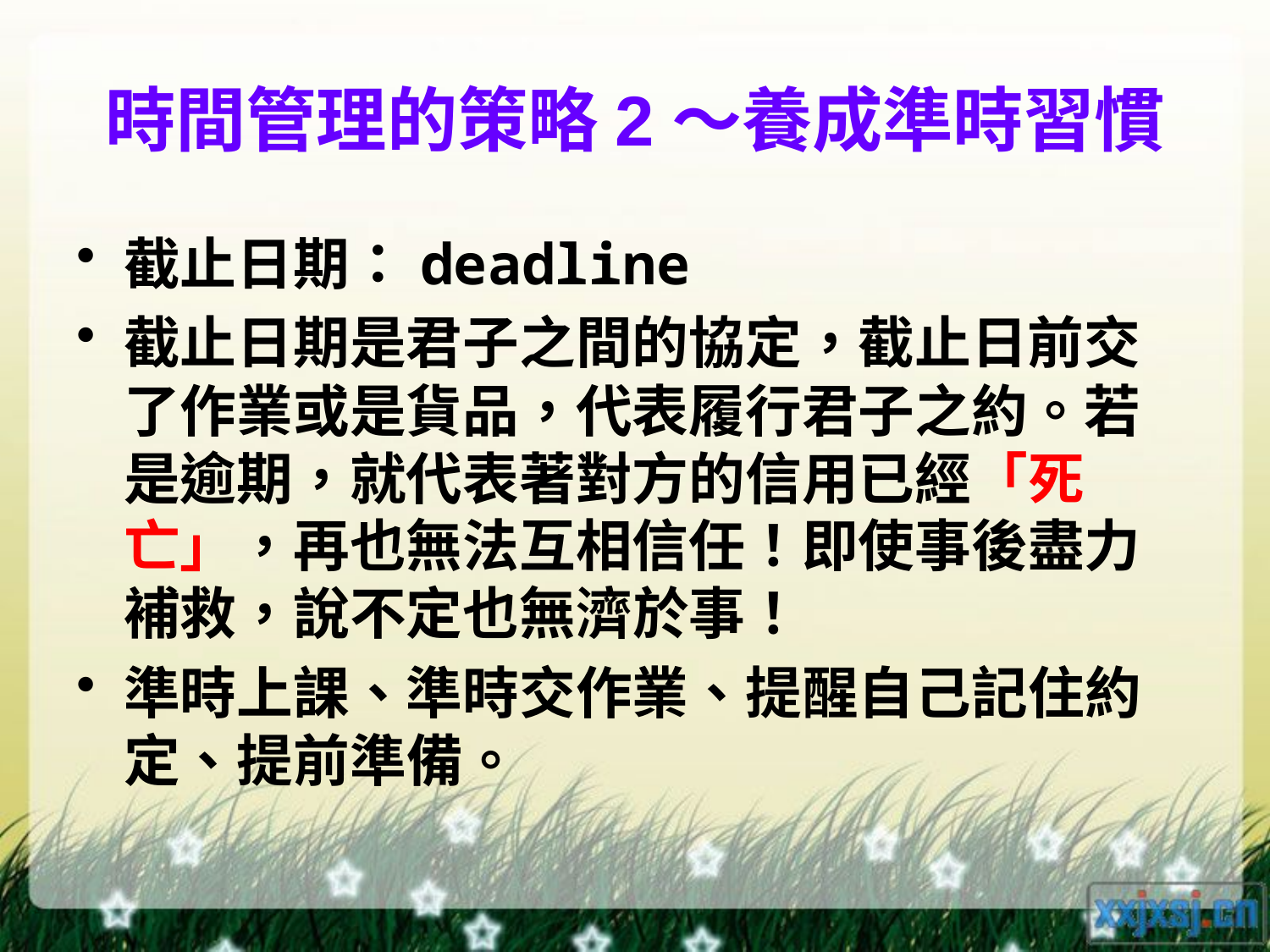

# 時間管理的策略2～養成準時習慣
截止日期：deadline
截止日期是君子之間的協定，截止日前交了作業或是貨品，代表履行君子之約。若是逾期，就代表著對方的信用已經「死亡」，再也無法互相信任！即使事後盡力補救，說不定也無濟於事！
準時上課、準時交作業、提醒自己記住約定、提前準備。